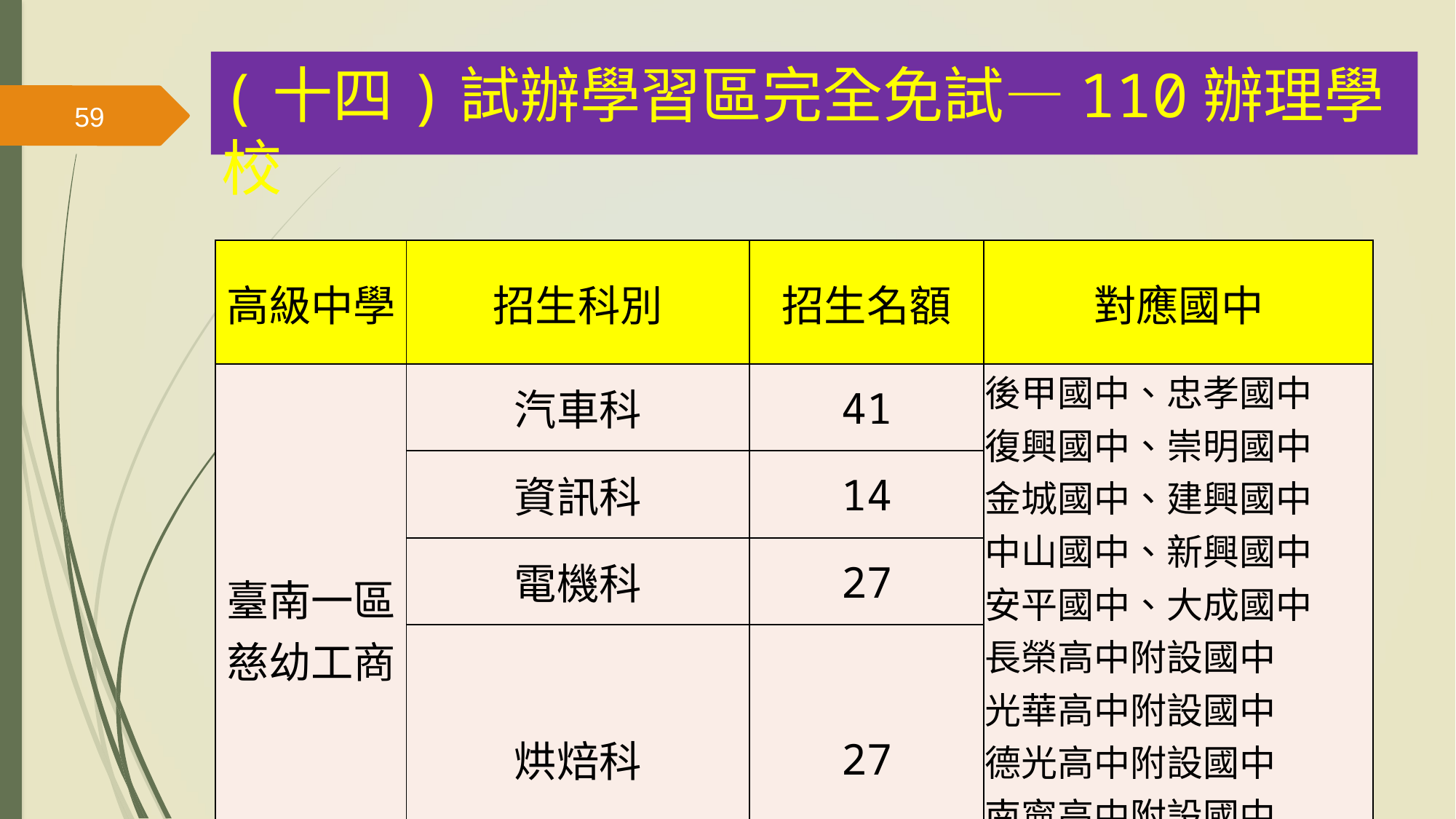

(十四)試辦學習區完全免試—110辦理學校
59
| 高級中學 | 招生科別 | 招生名額 | 對應國中 |
| --- | --- | --- | --- |
| 臺南一區慈幼工商 | 汽車科 | 41 | 後甲國中、忠孝國中 復興國中、崇明國中 金城國中、建興國中 中山國中、新興國中 安平國中、大成國中 長榮高中附設國中 光華高中附設國中 德光高中附設國中 南寧高中附設國中 慈濟高中附設國中 |
|  | 資訊科 | 14 |  |
|  | 電機科 | 27 |  |
|  | 烘焙科 | 27 |  |